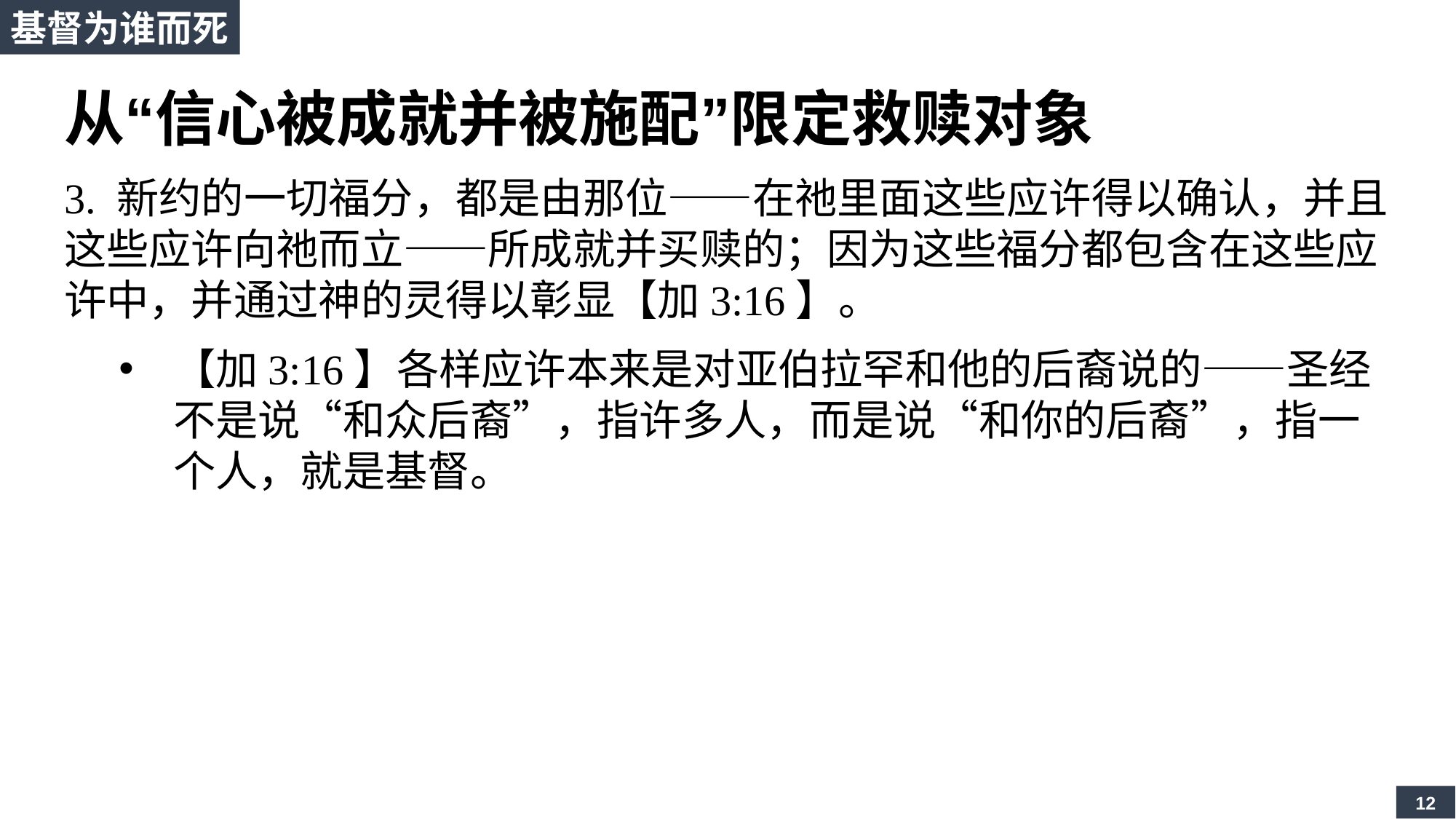

基督为谁而死
从“信心被成就并被施配”限定救赎对象
3. 新约的一切福分，都是由那位——在祂里面这些应许得以确认，并且这些应许向祂而立——所成就并买赎的；因为这些福分都包含在这些应许中，并通过神的灵得以彰显【加3:16】。
【加3:16】各样应许本来是对亚伯拉罕和他的后裔说的——圣经不是说“和众后裔”，指许多人，而是说“和你的后裔”，指一个人，就是基督。
12